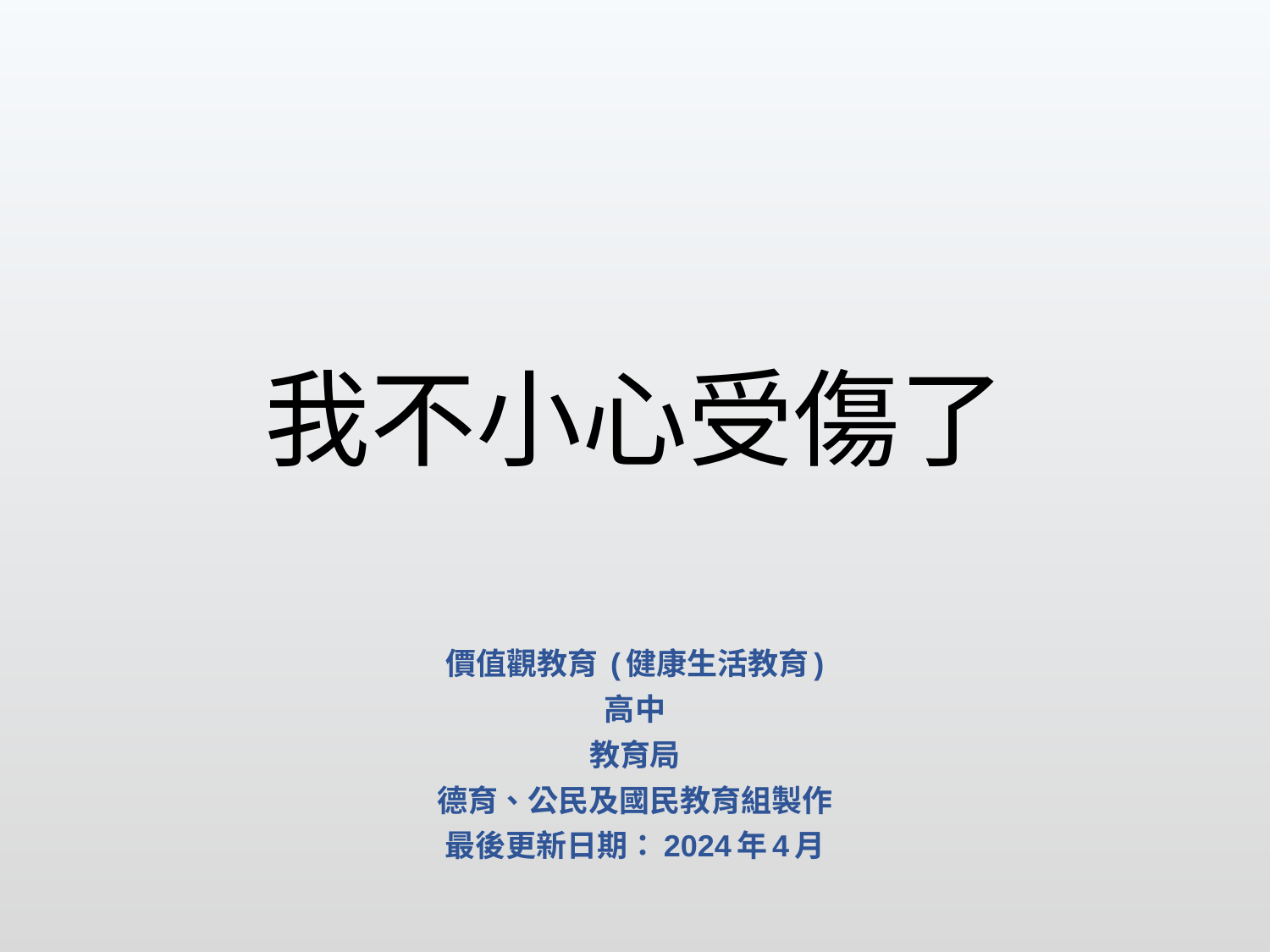

# 我不小心受傷了
價值觀教育 (健康生活教育)
高中
教育局
德育、公民及國民教育組製作
最後更新日期：2024年4月